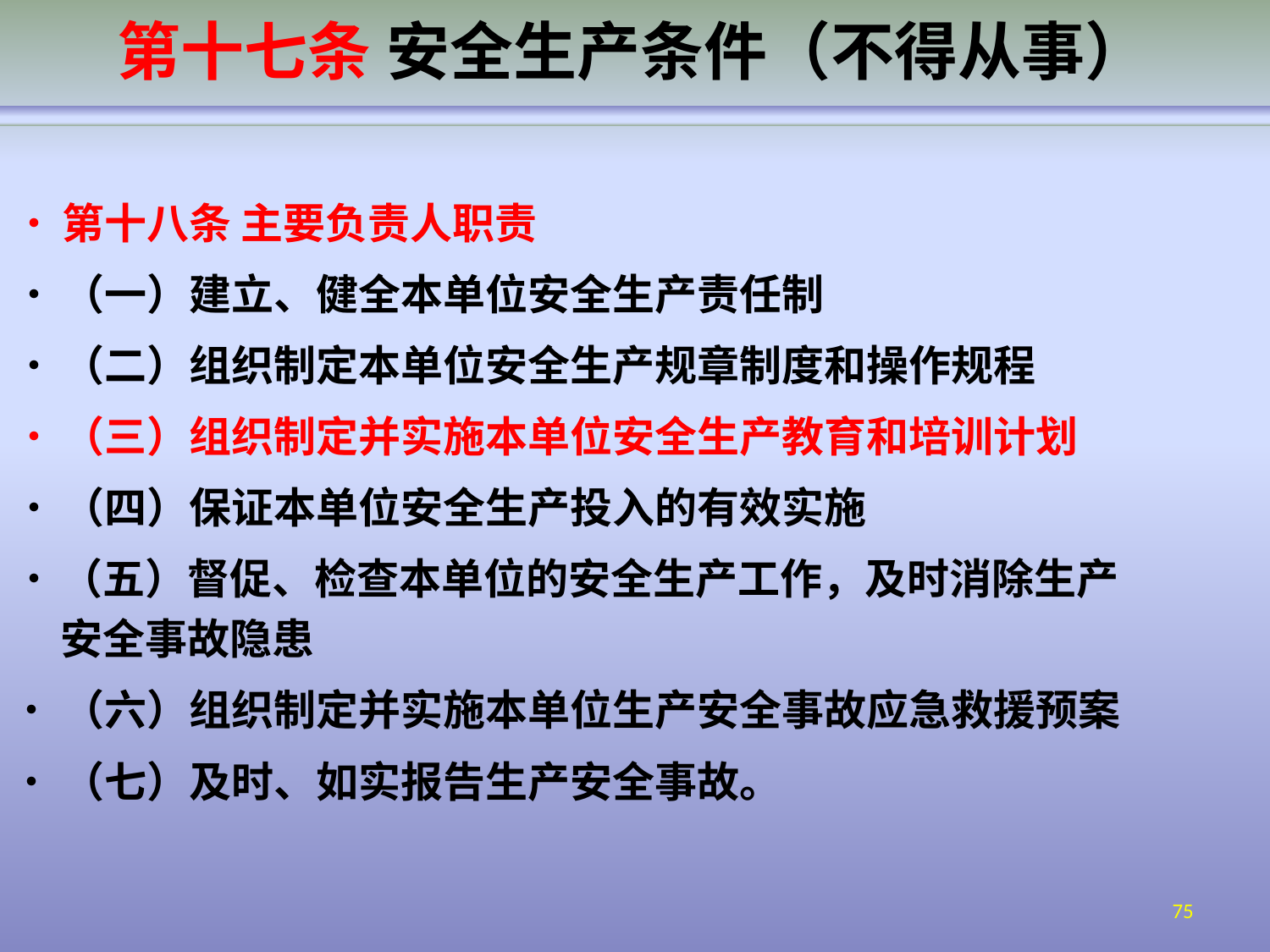

# 第十七条 安全生产条件（不得从事）
•	第十八条 主要负责人职责
•	（一）建立、健全本单位安全生产责任制
•	（二）组织制定本单位安全生产规章制度和操作规程
•	（三）组织制定并实施本单位安全生产教育和培训计划
•	（四）保证本单位安全生产投入的有效实施
•	（五）督促、检查本单位的安全生产工作，及时消除生产 安全事故隐患
•	（六）组织制定并实施本单位生产安全事故应急救援预案
•	（七）及时、如实报告生产安全事故。
75